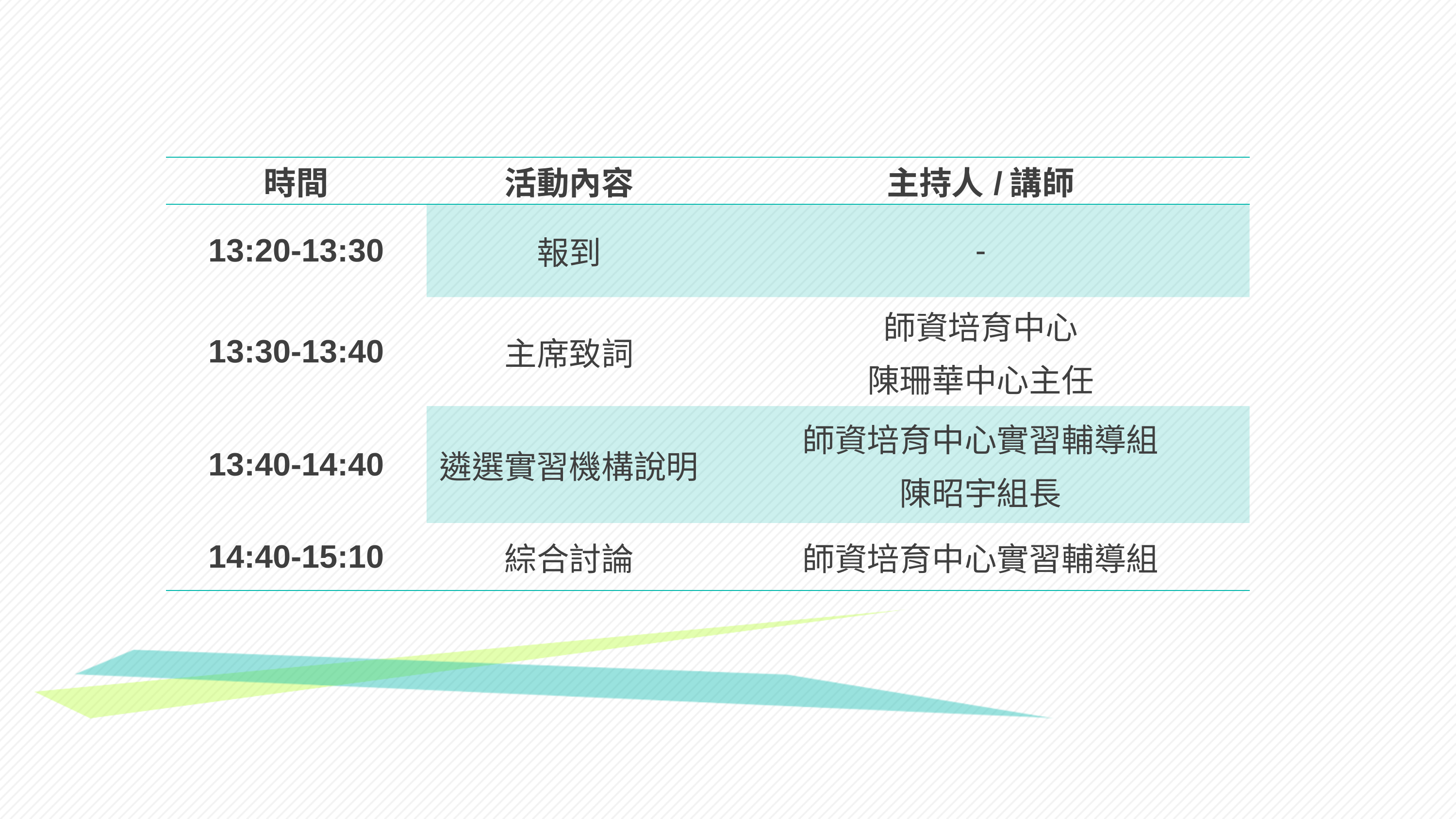

| 時間 | 活動內容 | 主持人/講師 |
| --- | --- | --- |
| 13:20-13:30 | 報到 | - |
| 13:30-13:40 | 主席致詞 | 師資培育中心 陳珊華中心主任 |
| 13:40-14:40 | 遴選實習機構說明 | 師資培育中心實習輔導組 陳昭宇組長 |
| 14:40-15:10 | 綜合討論 | 師資培育中心實習輔導組 |